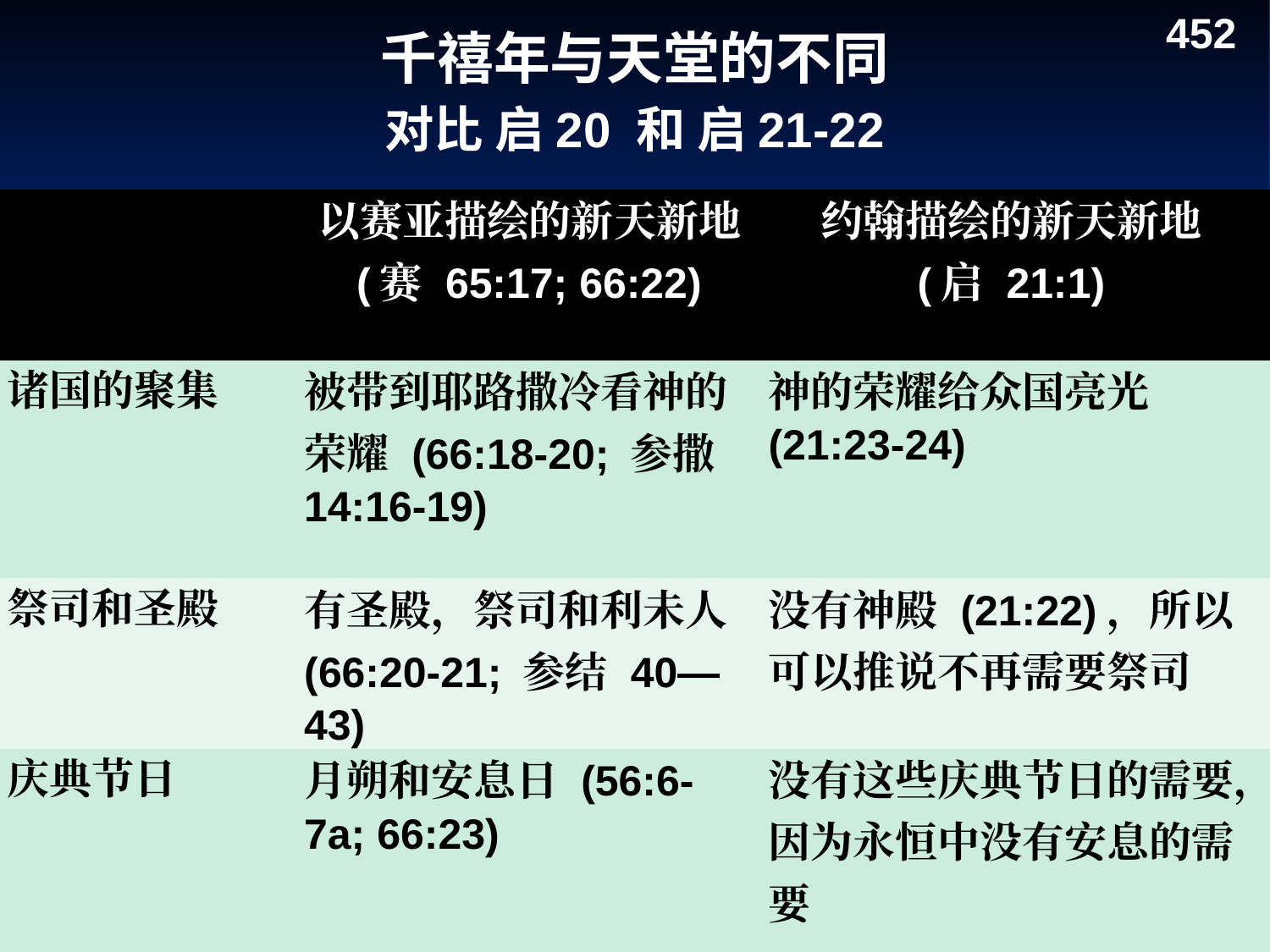

452
千禧年与天堂的不同
对比 启20 和 启21-22
|  | 以赛亚描绘的新天新地 (赛 65:17; 66:22) | 约翰描绘的新天新地 (启 21:1) |
| --- | --- | --- |
| 诸国的聚集 | 被带到耶路撒冷看神的荣耀 (66:18-20; 参撒 14:16-19) | 神的荣耀给众国亮光 (21:23-24) |
| 祭司和圣殿 | 有圣殿，祭司和利未人 (66:20-21; 参结 40—43) | 没有神殿 (21:22)，所以可以推说不再需要祭司 |
| 庆典节日 | 月朔和安息日 (56:6-7a; 66:23) | 没有这些庆典节日的需要，因为永恒中没有安息的需要 |